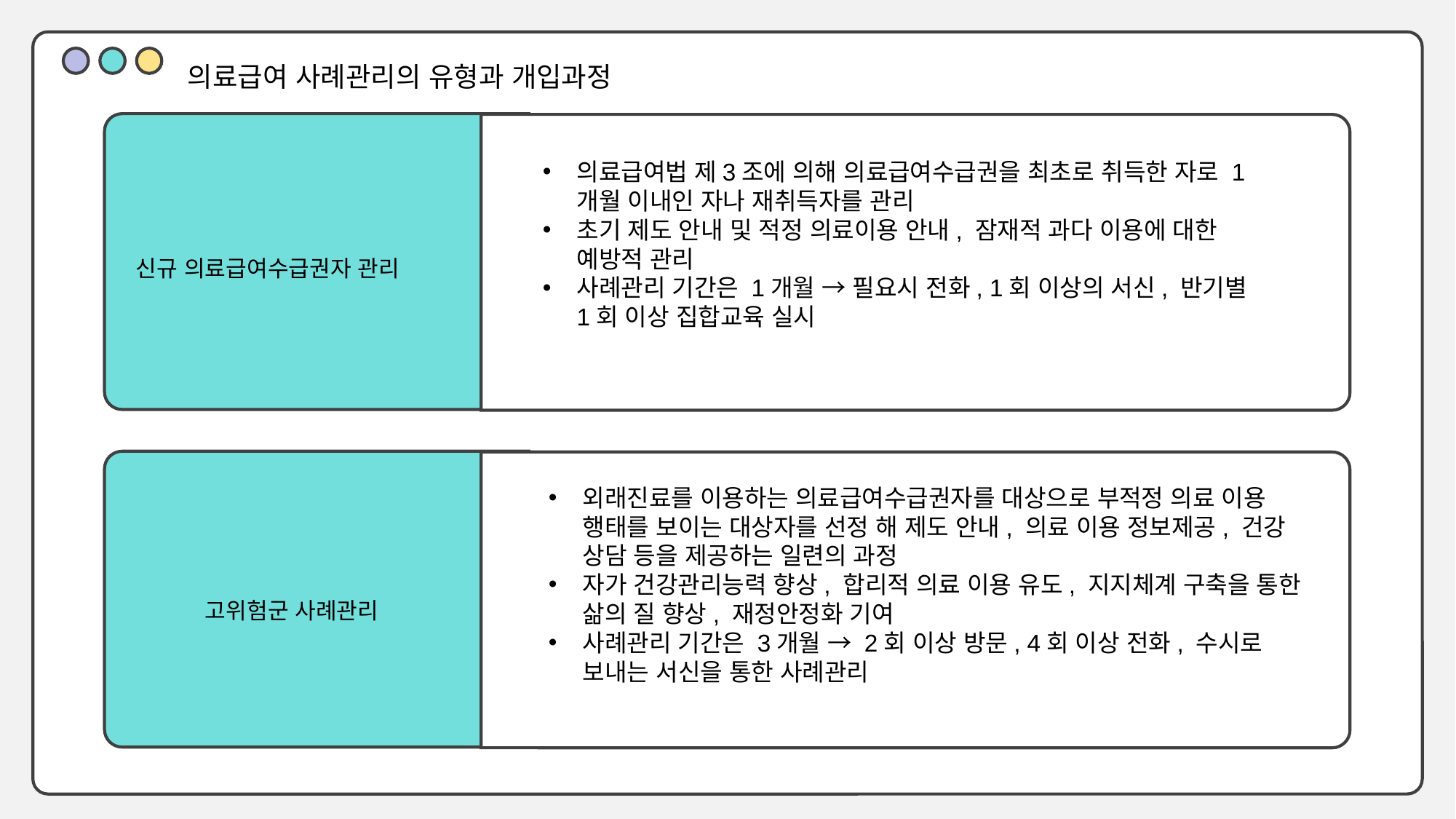

의료급여 사례관리의 유형과 개입과정

의료급여법 제3조에 의해 의료급여수급권을 최초로 취득한 자로 1개월 이내인 자나 재취득자를 관리
초기 제도 안내 및 적정 의료이용 안내, 잠재적 과다 이용에 대한 예방적 관리
사례관리 기간은 1개월 → 필요시 전화, 1회 이상의 서신, 반기별 1회 이상 집합교육 실시

신규 의료급여수급권자 관리

“
외래진료를 이용하는 의료급여수급권자를 대상으로 부적정 의료 이용 행태를 보이는 대상자를 선정 해 제도 안내, 의료 이용 정보제공, 건강 상담 등을 제공하는 일련의 과정
자가 건강관리능력 향상, 합리적 의료 이용 유도, 지지체계 구축을 통한 삶의 질 향상, 재정안정화 기여
사례관리 기간은 3개월 → 2회 이상 방문, 4회 이상 전화, 수시로 보내는 서신을 통한 사례관리

고위험군 사례관리